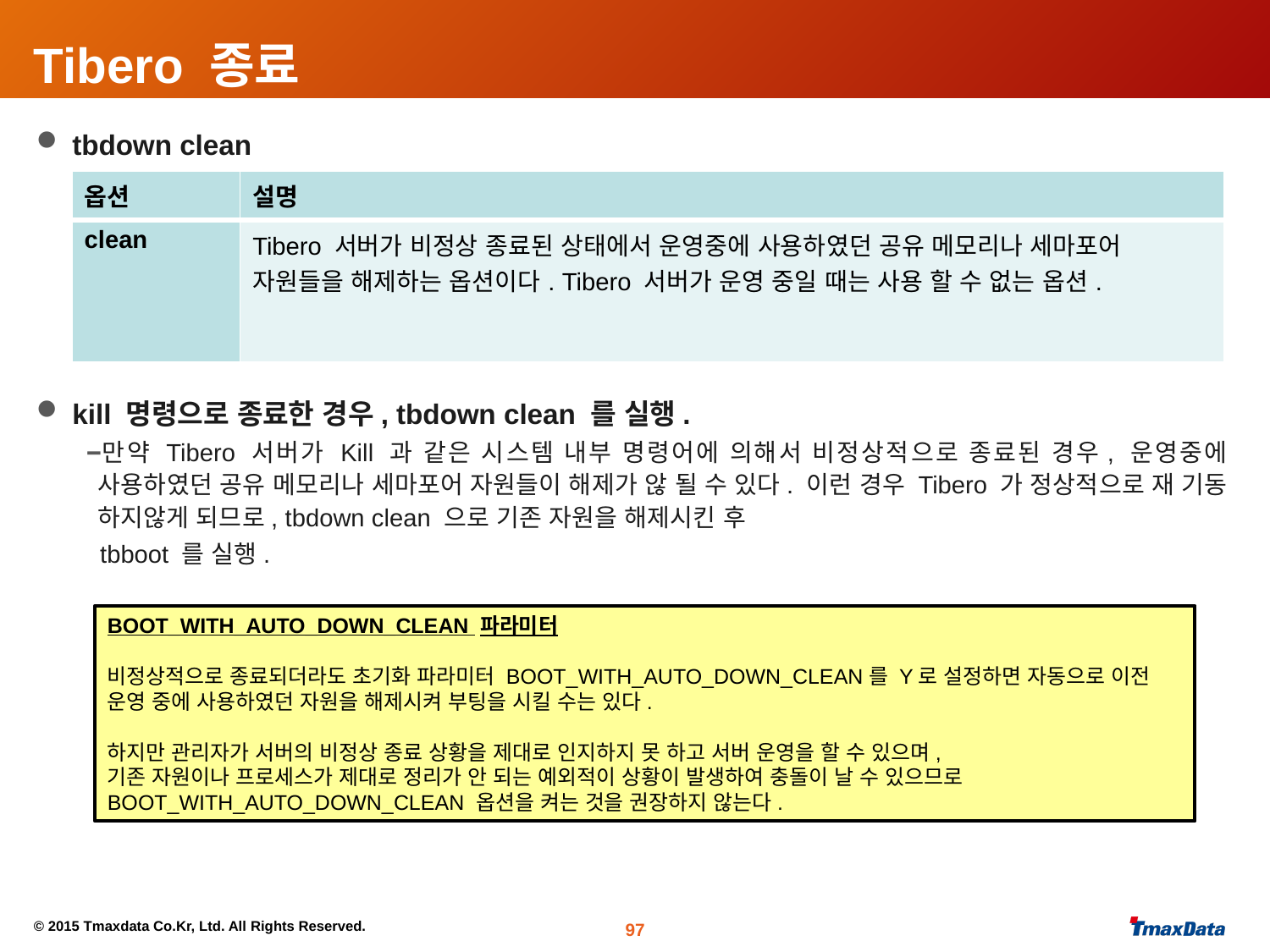

# Tibero 종료
 tbdown clean

 kill 명령으로 종료한 경우, tbdown clean 를 실행.
만약 Tibero 서버가 Kill 과 같은 시스템 내부 명령어에 의해서 비정상적으로 종료된 경우, 운영중에 사용하였던 공유 메모리나 세마포어 자원들이 해제가 않 될 수 있다. 이런 경우 Tibero 가 정상적으로 재 기동 하지않게 되므로, tbdown clean 으로 기존 자원을 해제시킨 후
  tbboot 를 실행.

| 옵션 | 설명 |
| --- | --- |
| clean | Tibero 서버가 비정상 종료된 상태에서 운영중에 사용하였던 공유 메모리나 세마포어 자원들을 해제하는 옵션이다. Tibero 서버가 운영 중일 때는 사용 할 수 없는 옵션. |
BOOT_WITH_AUTO_DOWN_CLEAN 파라미터

비정상적으로 종료되더라도 초기화 파라미터 BOOT_WITH_AUTO_DOWN_CLEAN를 Y로 설정하면 자동으로 이전 운영 중에 사용하였던 자원을 해제시켜 부팅을 시킬 수는 있다.

하지만 관리자가 서버의 비정상 종료 상황을 제대로 인지하지 못 하고 서버 운영을 할 수 있으며,
기존 자원이나 프로세스가 제대로 정리가 안 되는 예외적이 상황이 발생하여 충돌이 날 수 있으므로 BOOT_WITH_AUTO_DOWN_CLEAN 옵션을 켜는 것을 권장하지 않는다.